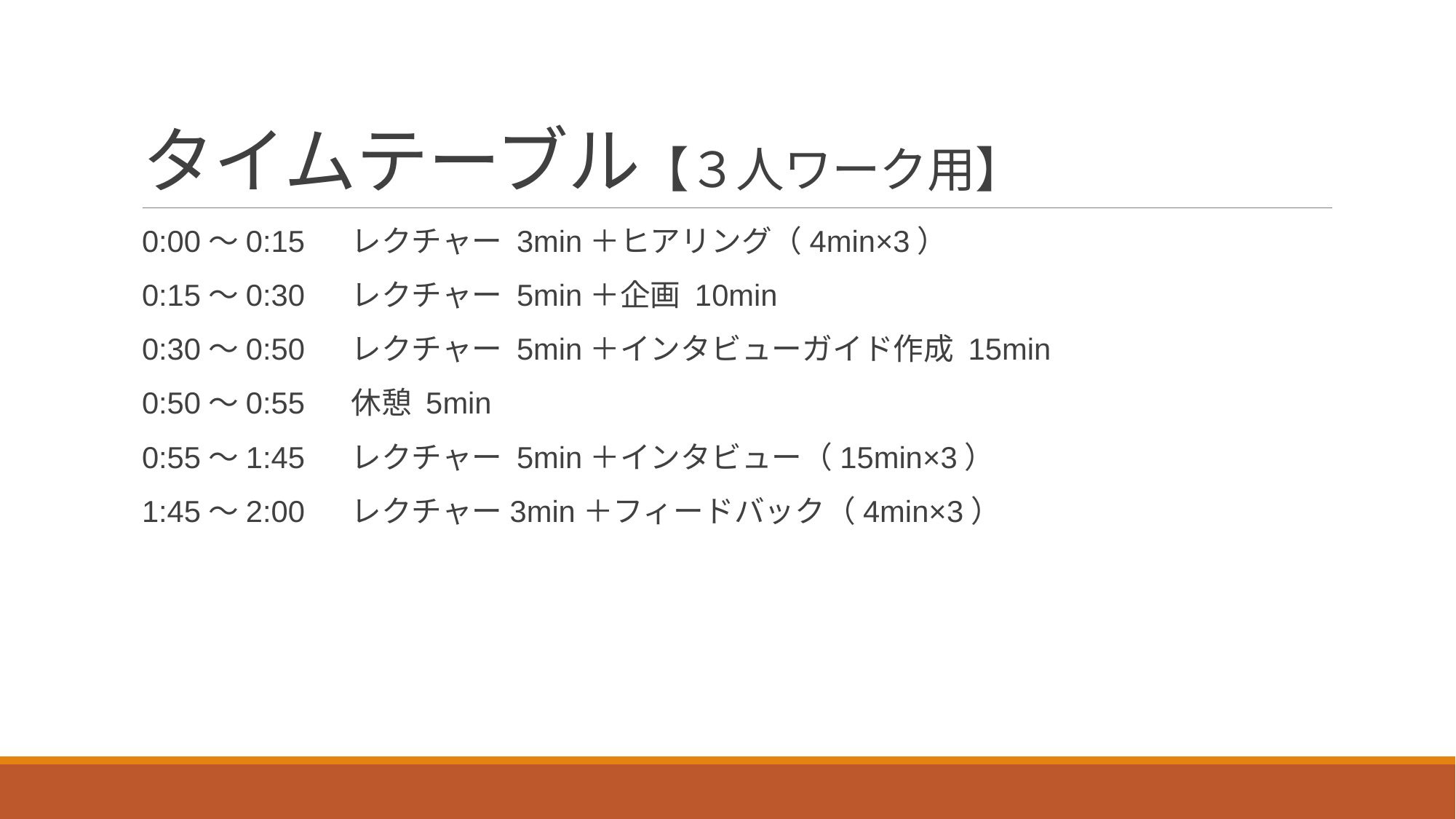

# タイムテーブル【３人ワーク用】
0:00～0:15 　レクチャー 3min＋ヒアリング（4min×3）
0:15～0:30 　レクチャー 5min＋企画 10min
0:30～0:50 　レクチャー 5min＋インタビューガイド作成 15min
0:50～0:55 　休憩 5min
0:55～1:45 　レクチャー 5min＋インタビュー（15min×3）
1:45～2:00 　レクチャー3min＋フィードバック（4min×3）